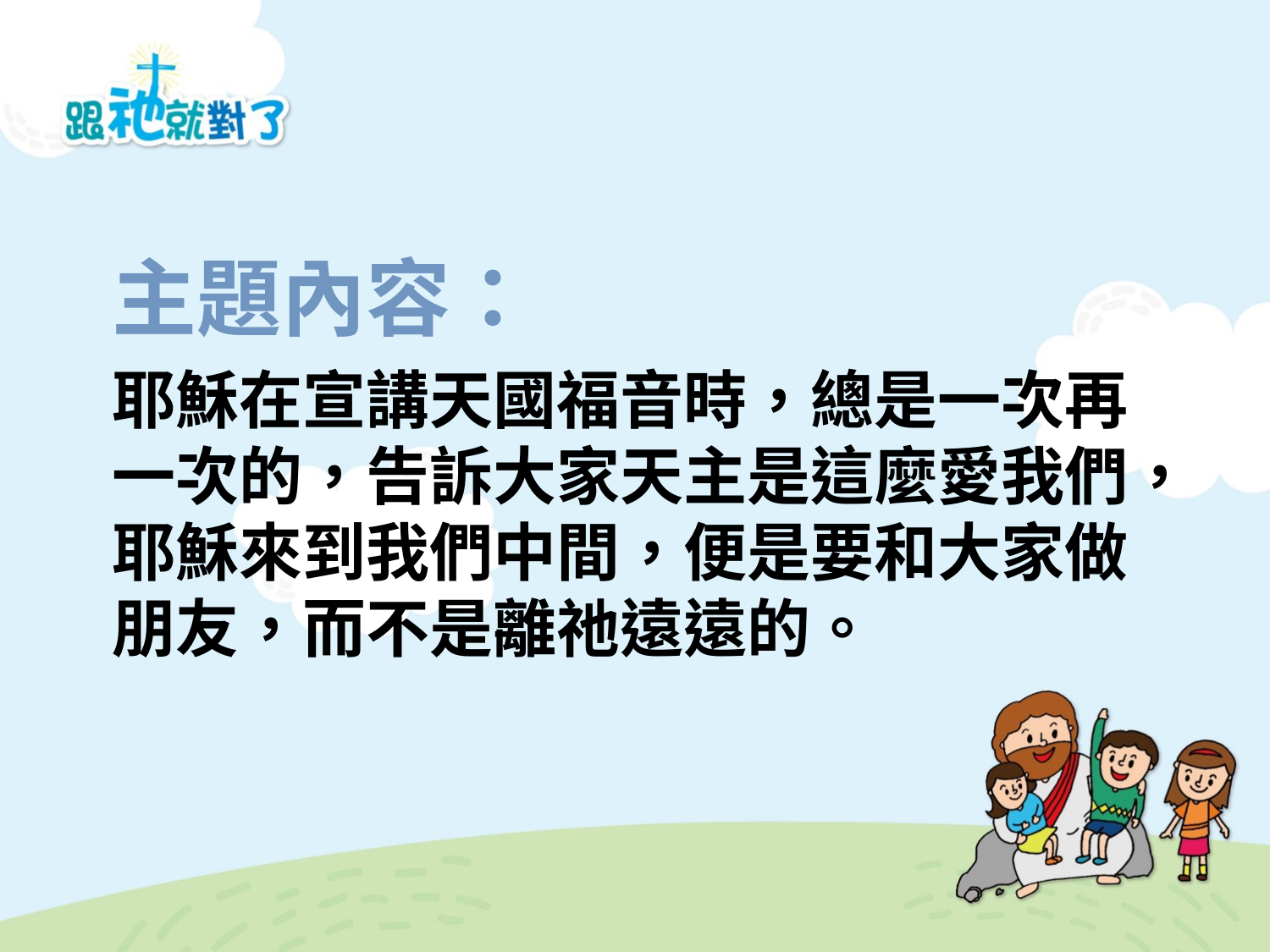

主題內容：
耶穌在宣講天國福音時，總是一次再一次的，告訴大家天主是這麼愛我們，耶穌來到我們中間，便是要和大家做朋友，而不是離祂遠遠的。